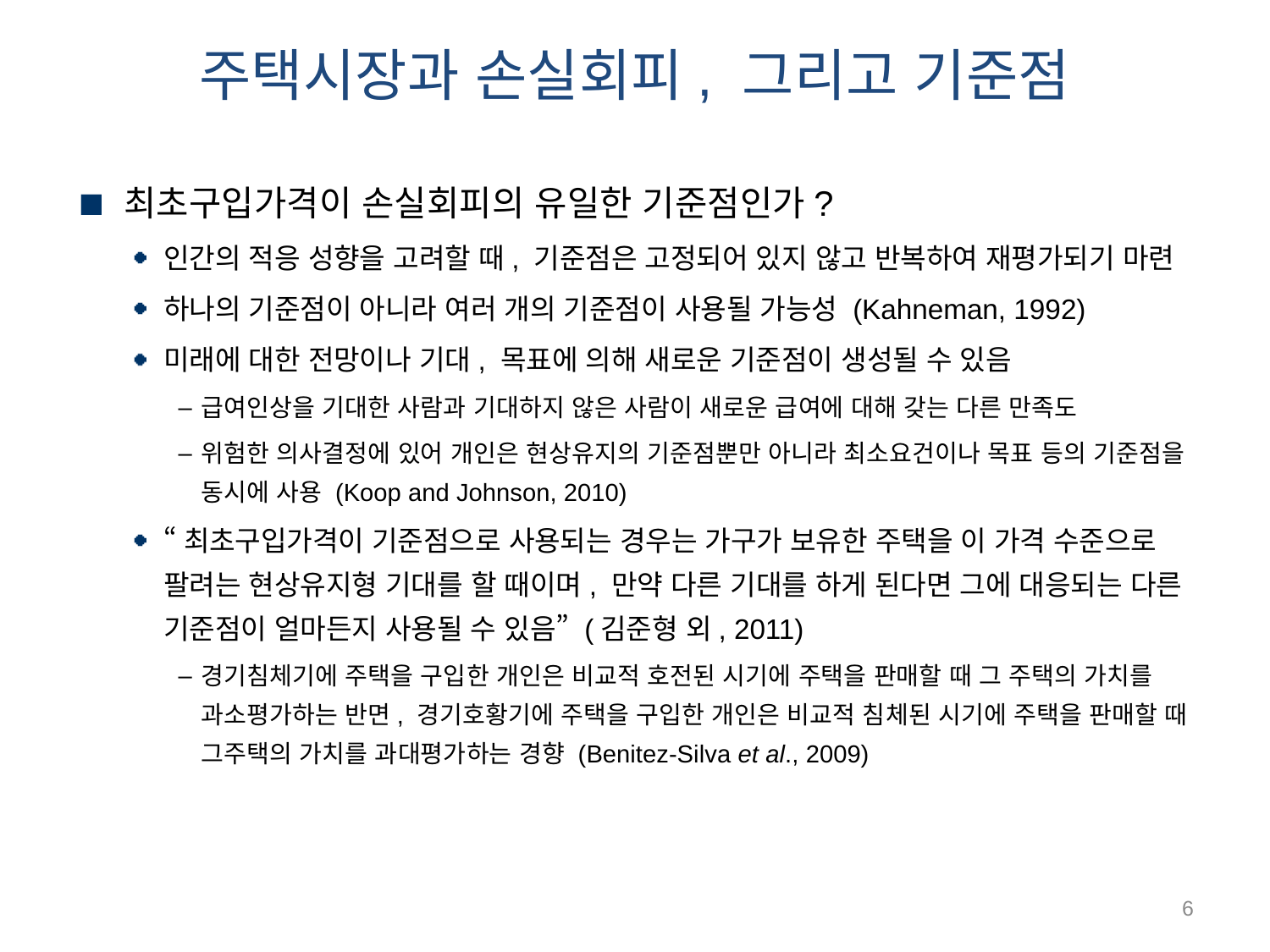

# 주택시장과 손실회피, 그리고 기준점
최초구입가격이 손실회피의 유일한 기준점인가?
인간의 적응 성향을 고려할 때, 기준점은 고정되어 있지 않고 반복하여 재평가되기 마련
하나의 기준점이 아니라 여러 개의 기준점이 사용될 가능성 (Kahneman, 1992)
미래에 대한 전망이나 기대, 목표에 의해 새로운 기준점이 생성될 수 있음
급여인상을 기대한 사람과 기대하지 않은 사람이 새로운 급여에 대해 갖는 다른 만족도
위험한 의사결정에 있어 개인은 현상유지의 기준점뿐만 아니라 최소요건이나 목표 등의 기준점을 동시에 사용 (Koop and Johnson, 2010)
“최초구입가격이 기준점으로 사용되는 경우는 가구가 보유한 주택을 이 가격 수준으로 팔려는 현상유지형 기대를 할 때이며, 만약 다른 기대를 하게 된다면 그에 대응되는 다른 기준점이 얼마든지 사용될 수 있음” (김준형 외, 2011)
경기침체기에 주택을 구입한 개인은 비교적 호전된 시기에 주택을 판매할 때 그 주택의 가치를 과소평가하는 반면, 경기호황기에 주택을 구입한 개인은 비교적 침체된 시기에 주택을 판매할 때 그주택의 가치를 과대평가하는 경향 (Benitez-Silva et al., 2009)
6